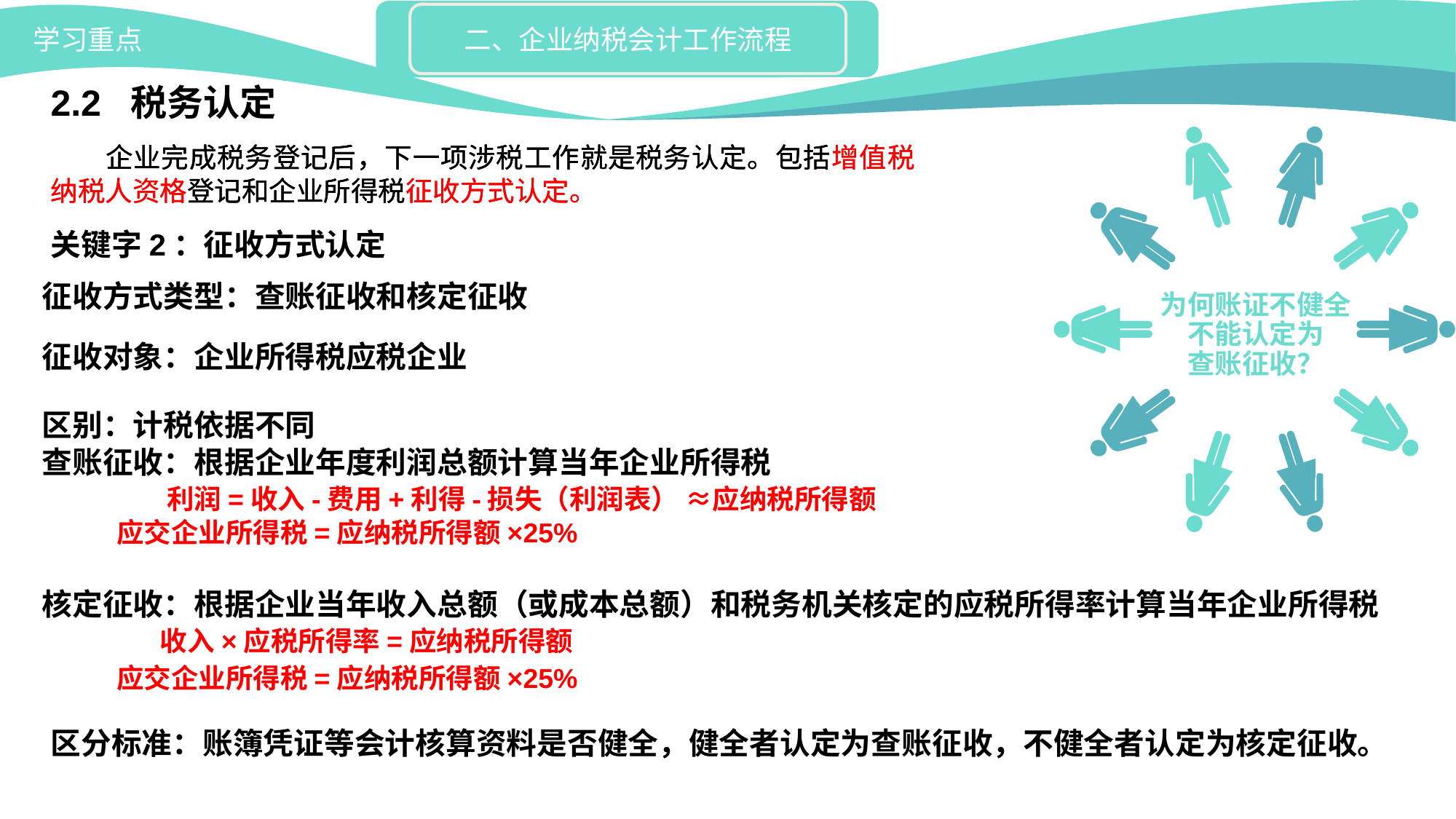

二、企业纳税会计工作流程
学习重点
2.2  税务认定

       企业完成税务登记后，下一项涉税工作就是税务认定。包括增值税纳税人资格登记和企业所得税征收方式认定。
       企业完成税务登记后，下一项涉税工作就是税务认定。包括增值税纳税人资格登记和企业所得税征收方式认定。
       企业完成税务登记后，下一项涉税工作就是税务认定。包括增值税纳税人资格登记和企业所得税征收方式认定。
关键字2：征收方式认定
为何账证不健全不能认定为
查账征收？
征收方式类型：查账征收和核定征收
征收对象：企业所得税应税企业
区别：计税依据不同
查账征收：根据企业年度利润总额计算当年企业所得税
                 利润=收入-费用+利得-损失（利润表） ≈应纳税所得额
           应交企业所得税=应纳税所得额×25%

核定征收：根据企业当年收入总额（或成本总额）和税务机关核定的应税所得率计算当年企业所得税
                收入×应税所得率=应纳税所得额
           应交企业所得税=应纳税所得额×25%
区分标准：账簿凭证等会计核算资料是否健全，健全者认定为查账征收，不健全者认定为核定征收。